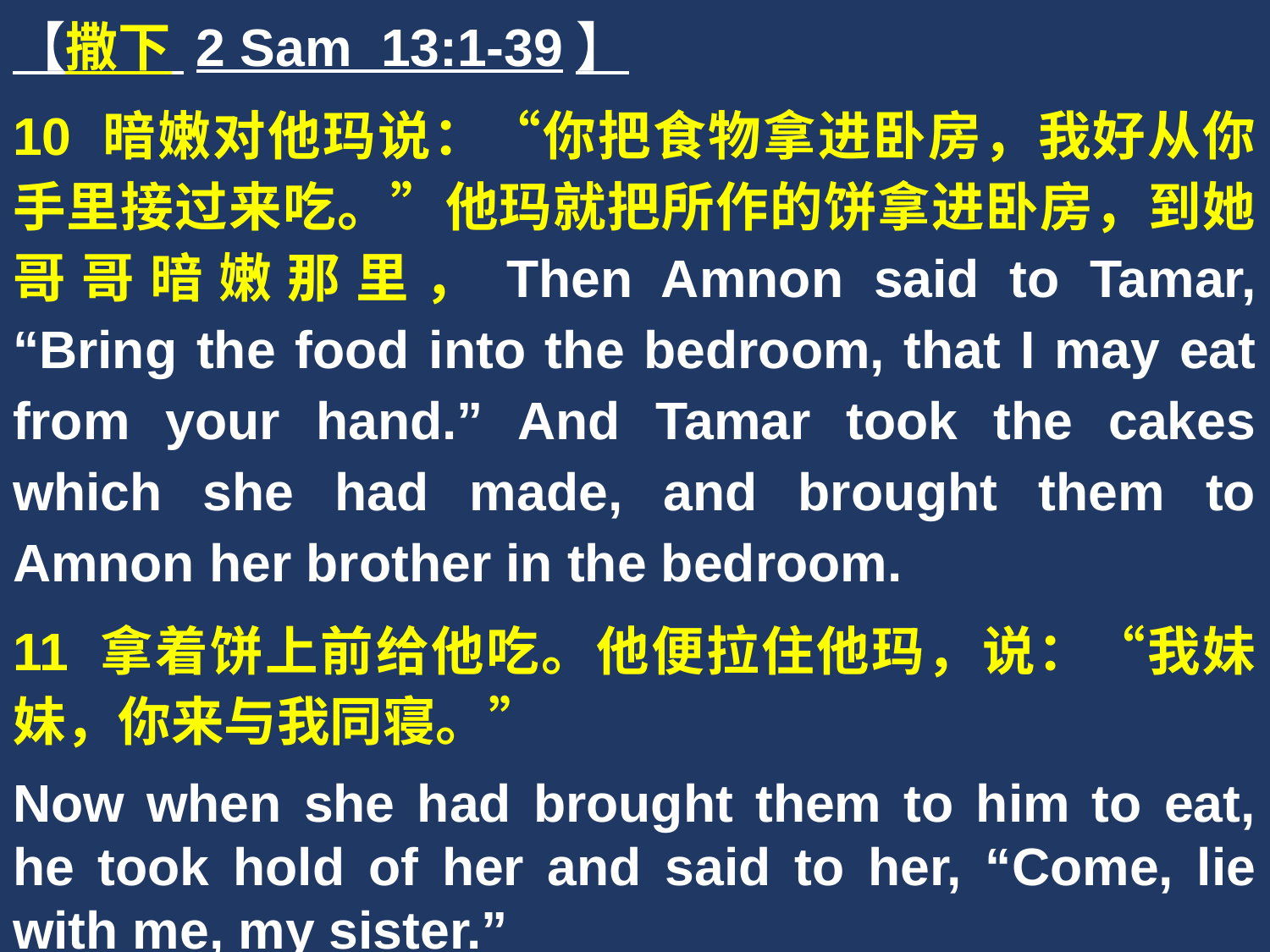

【撒下 2 Sam  13:1-39】
10 暗嫩对他玛说：“你把食物拿进卧房，我好从你手里接过来吃。”他玛就把所作的饼拿进卧房，到她哥哥暗嫩那里，Then Amnon said to Tamar, “Bring the food into the bedroom, that I may eat from your hand.” And Tamar took the cakes which she had made, and brought them to Amnon her brother in the bedroom.
11 拿着饼上前给他吃。他便拉住他玛，说：“我妹妹，你来与我同寝。”
Now when she had brought them to him to eat, he took hold of her and said to her, “Come, lie with me, my sister.”